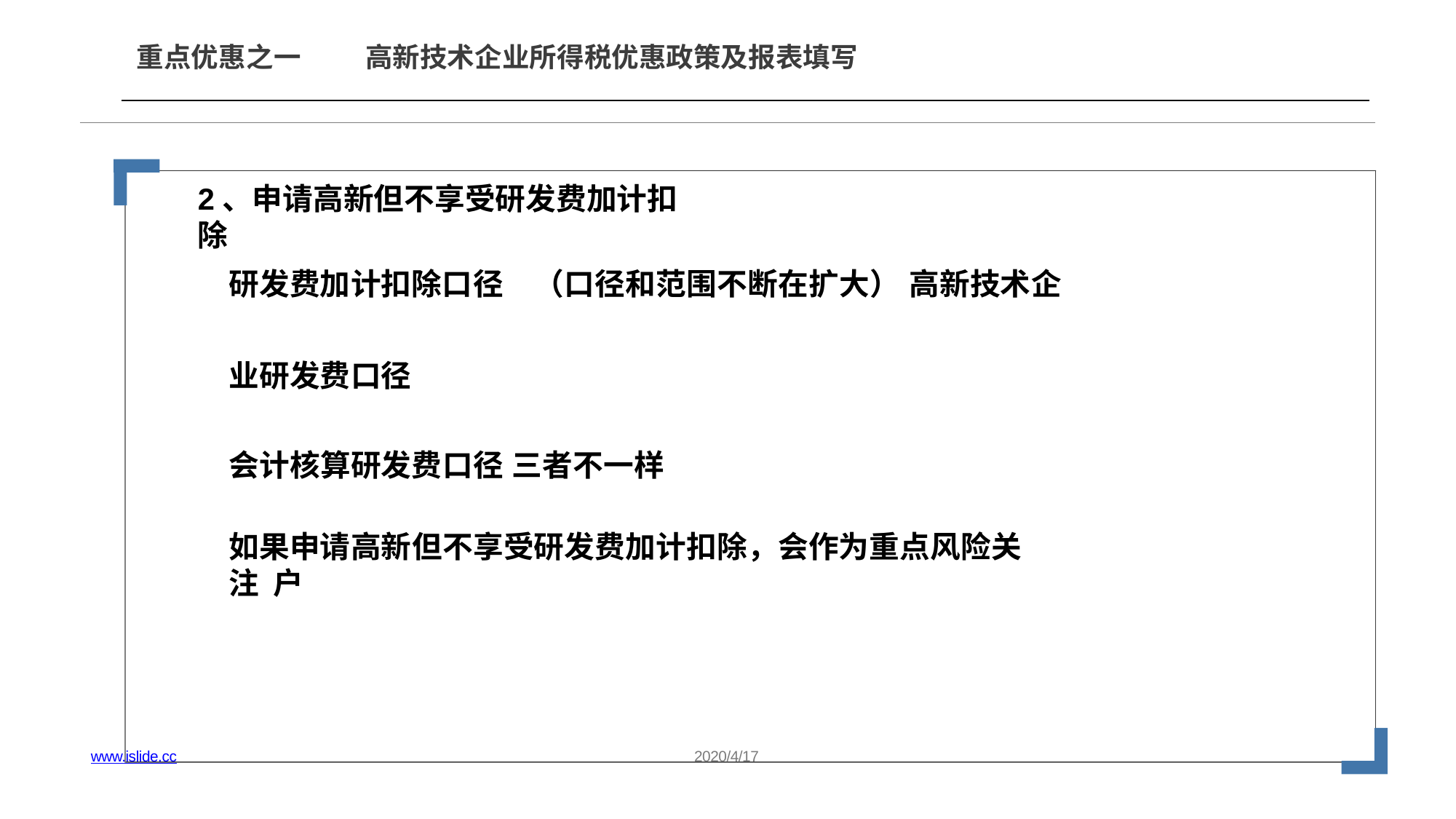

# 重点优惠之一
高新技术企业所得税优惠政策及报表填写

2、申请高新但不享受研发费加计扣除
研发费加计扣除口径
（口径和范围不断在扩大） 高新技术企
业研发费口径

会计核算研发费口径 三者不一样

如果申请高新但不享受研发费加计扣除，会作为重点风险关注  户

www.islide.cc
2020/4/17